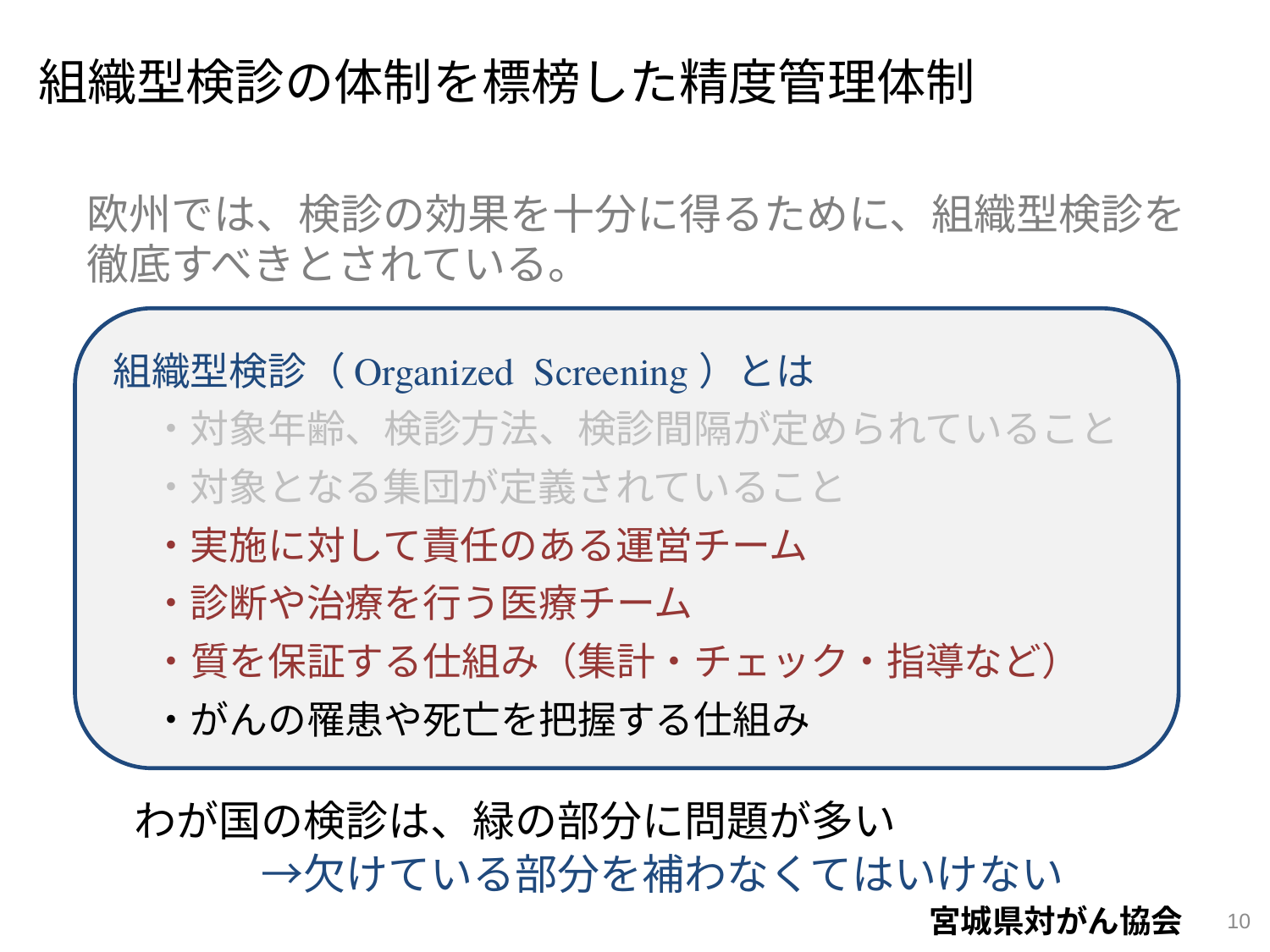

組織型検診の体制を標榜した精度管理体制
欧州では、検診の効果を十分に得るために、組織型検診を徹底すべきとされている。

組織型検診（Organized  Screening）とは
　・対象年齢、検診方法、検診間隔が定められていること
　・対象となる集団が定義されていること
　・実施に対して責任のある運営チーム
　・診断や治療を行う医療チーム
　・質を保証する仕組み（集計・チェック・指導など）
　・がんの罹患や死亡を把握する仕組み
わが国の検診は、緑の部分に問題が多い
　　　→欠けている部分を補わなくてはいけない
宮城県対がん協会
10